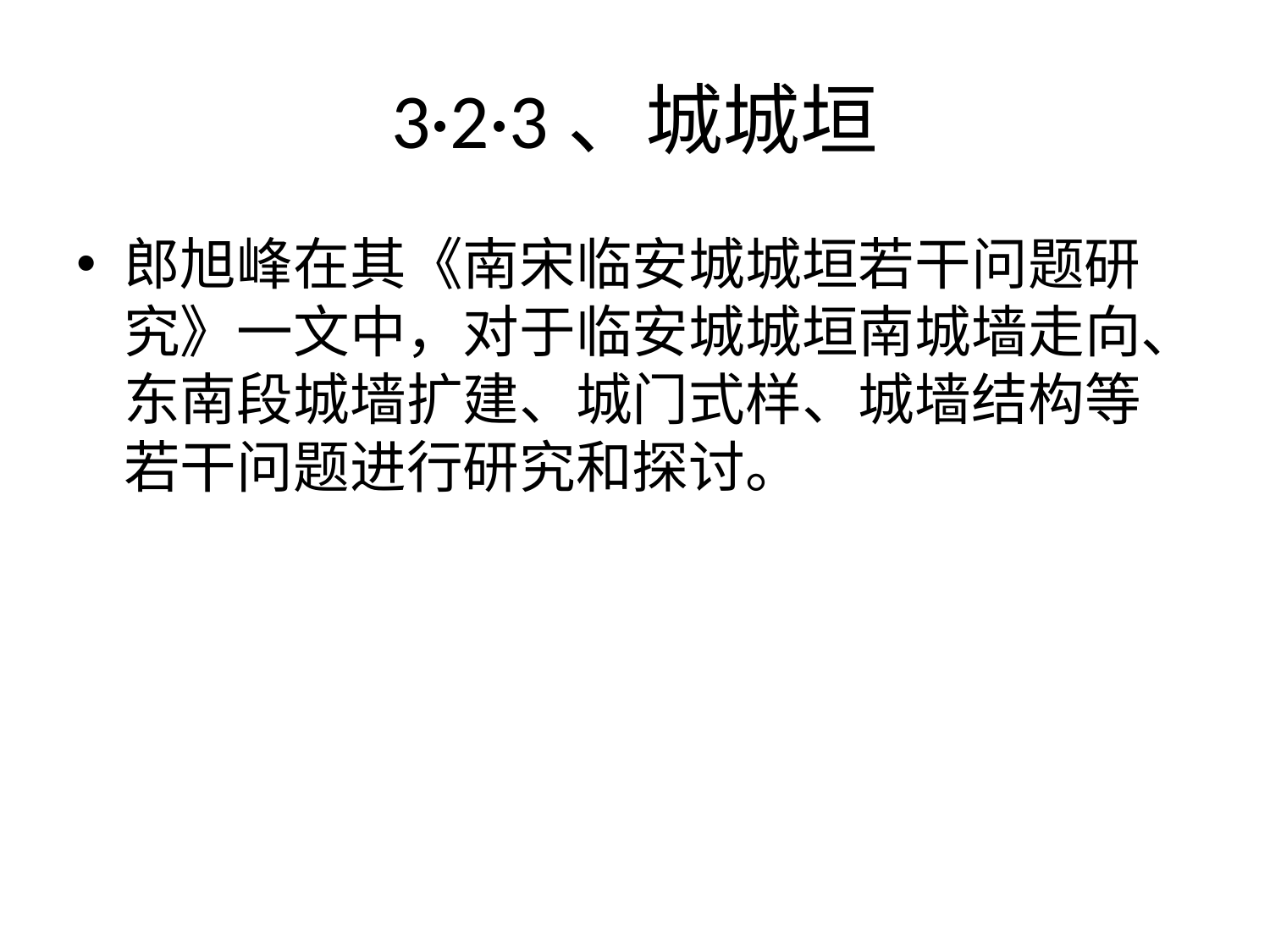

# 3·2·3、城城垣
郎旭峰在其《南宋临安城城垣若干问题研究》一文中，对于临安城城垣南城墙走向、东南段城墙扩建、城门式样、城墙结构等若干问题进行研究和探讨。